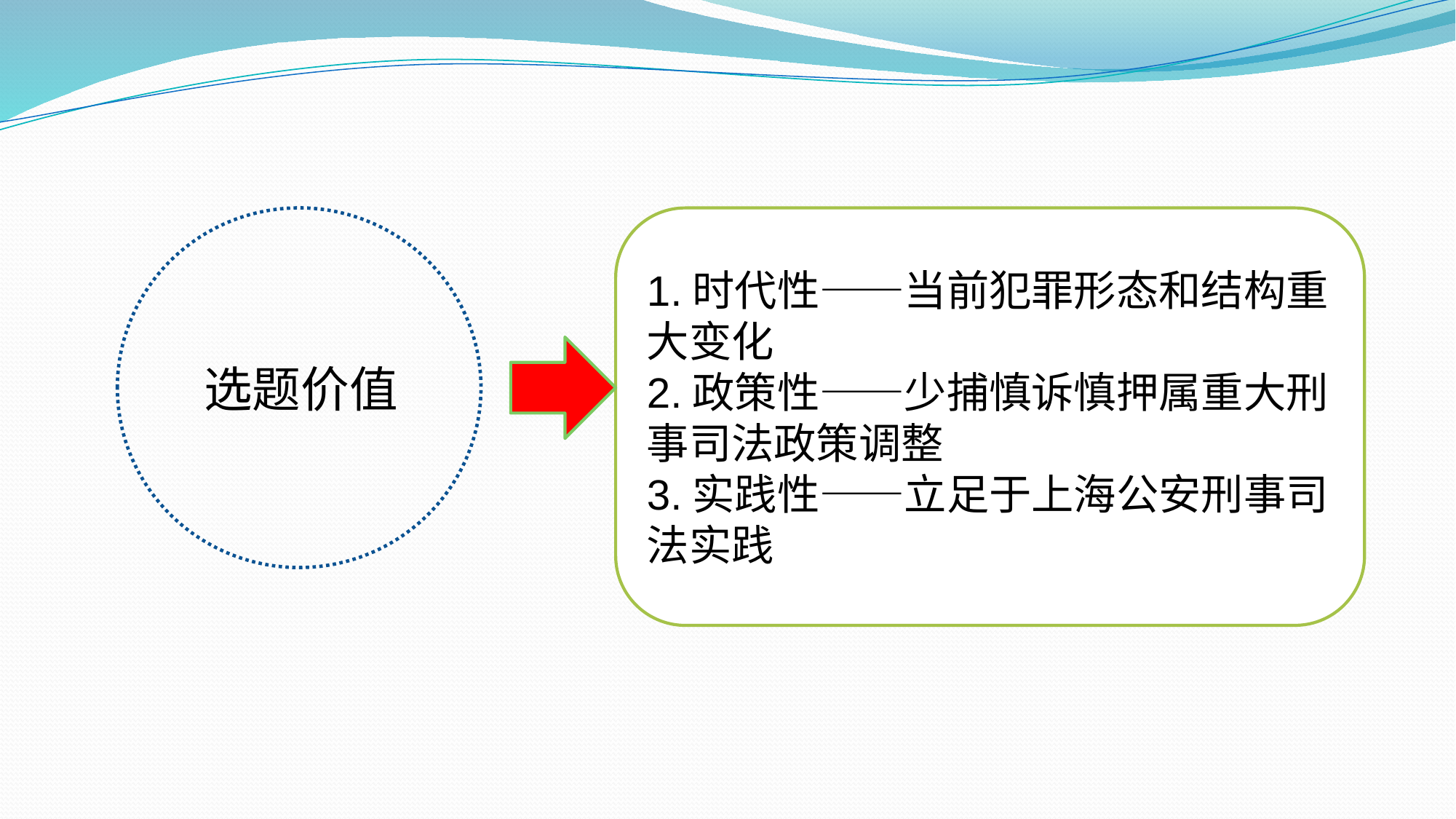

选题价值
1.时代性——当前犯罪形态和结构重大变化
2.政策性——少捕慎诉慎押属重大刑事司法政策调整
3.实践性——立足于上海公安刑事司法实践